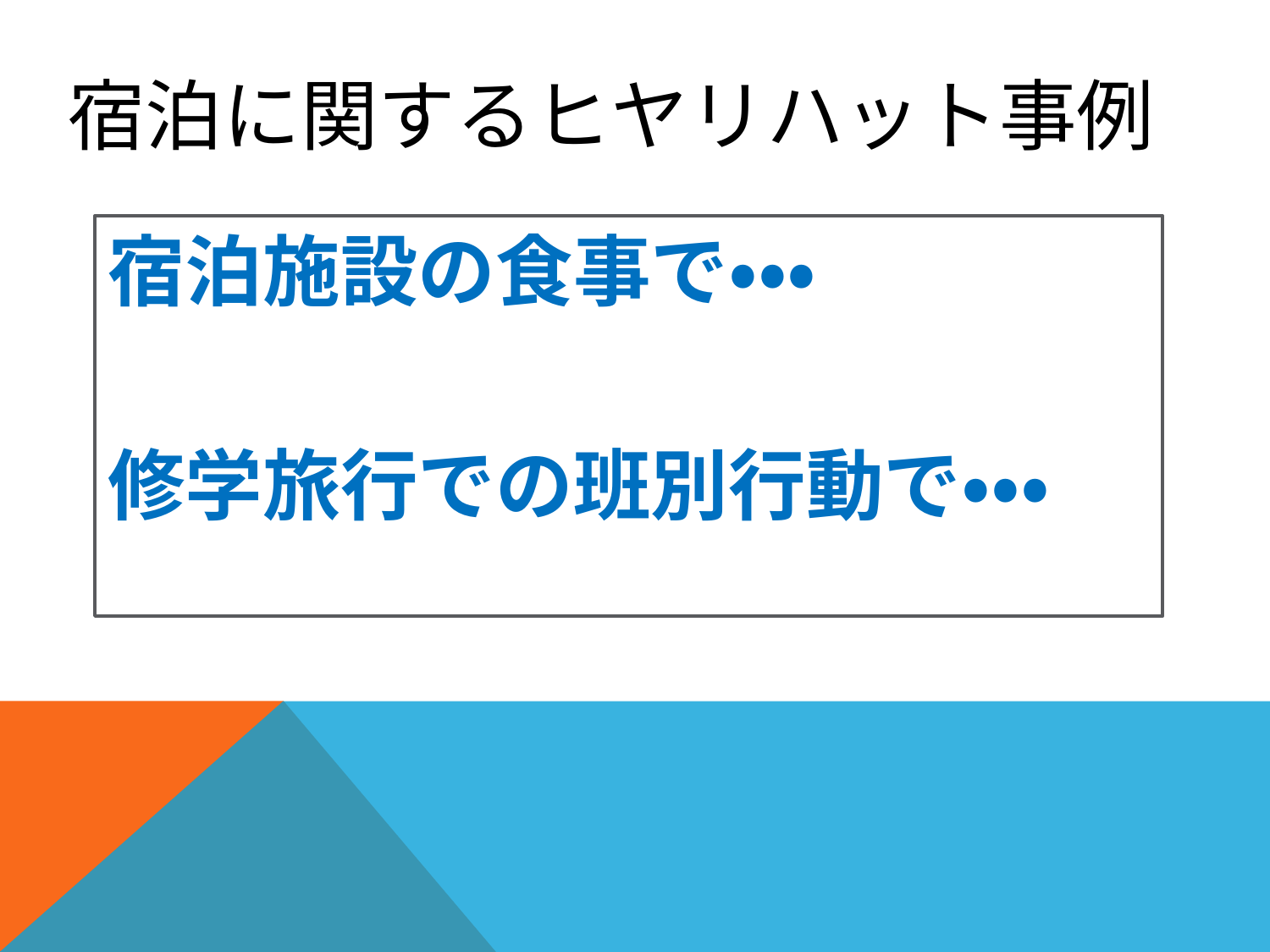

# 宿泊に関するヒヤリハット事例
宿泊施設の食事で・・・

修学旅行での班別行動で・・・